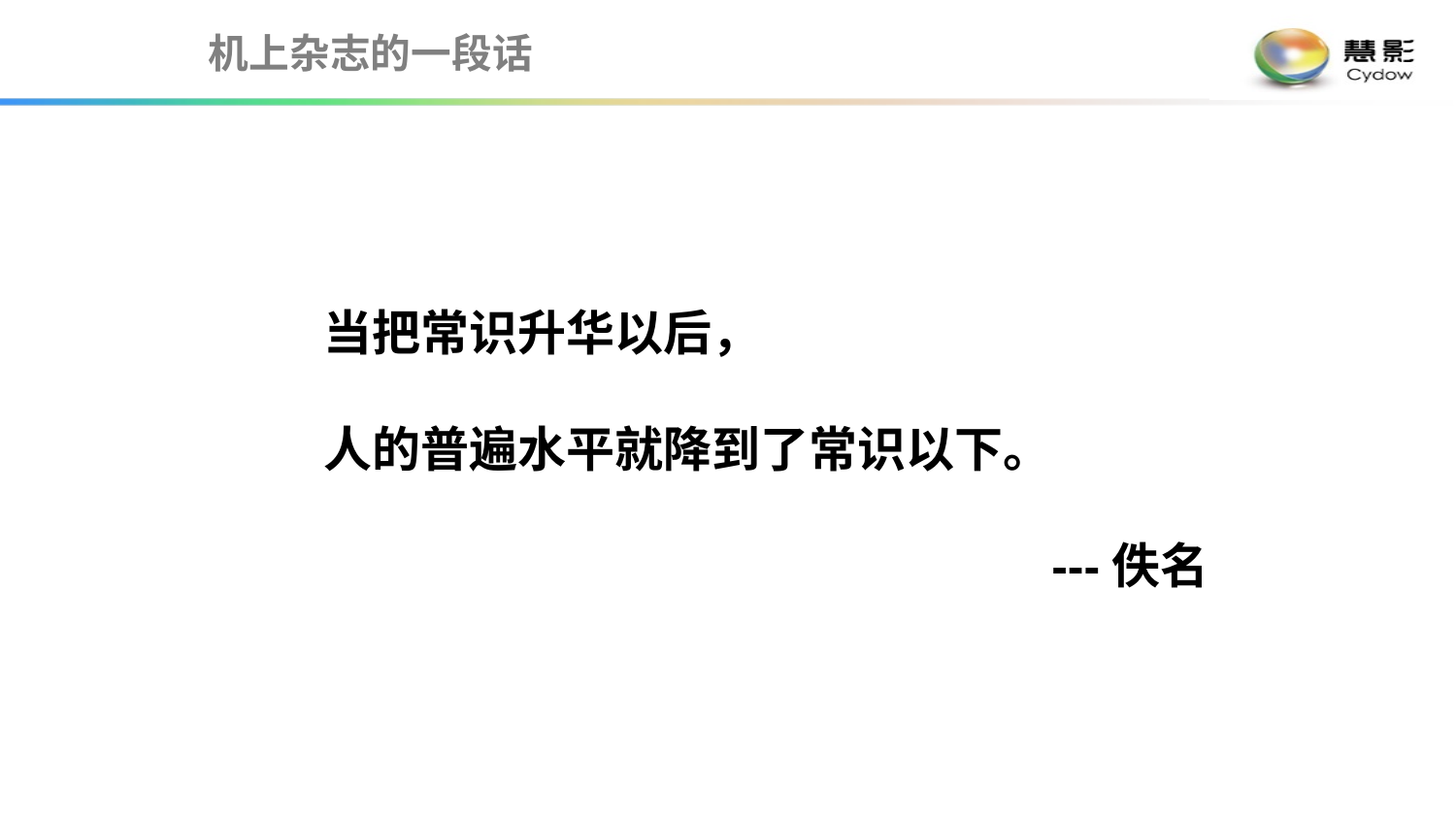

机上杂志的一段话
当把常识升华以后，

人的普遍水平就降到了常识以下。

					---佚名